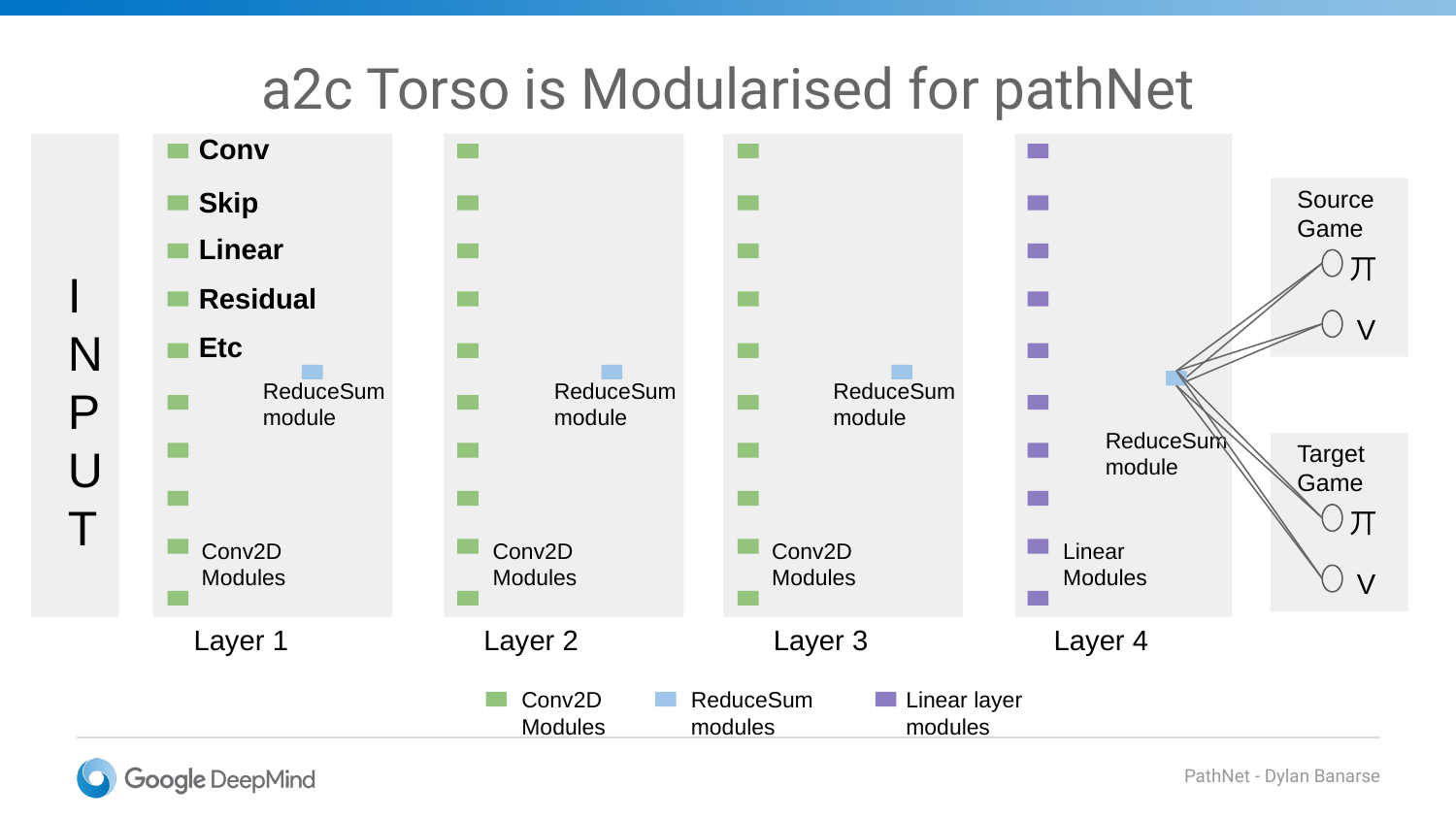

# a2c Torso is Modularised for pathNet
Conv

Source Game
Skip

Linear

丌

INPUT
Residual

V

Etc

ReduceSum module
ReduceSum module
ReduceSum module

ReduceSum module
Target Game

丌

Conv2D Modules
Conv2D Modules
Conv2D Modules
Linear Modules

V

Layer 1
Layer 2
Layer 3
Layer 4
Conv2D Modules
ReduceSum modules
Linear layer modules